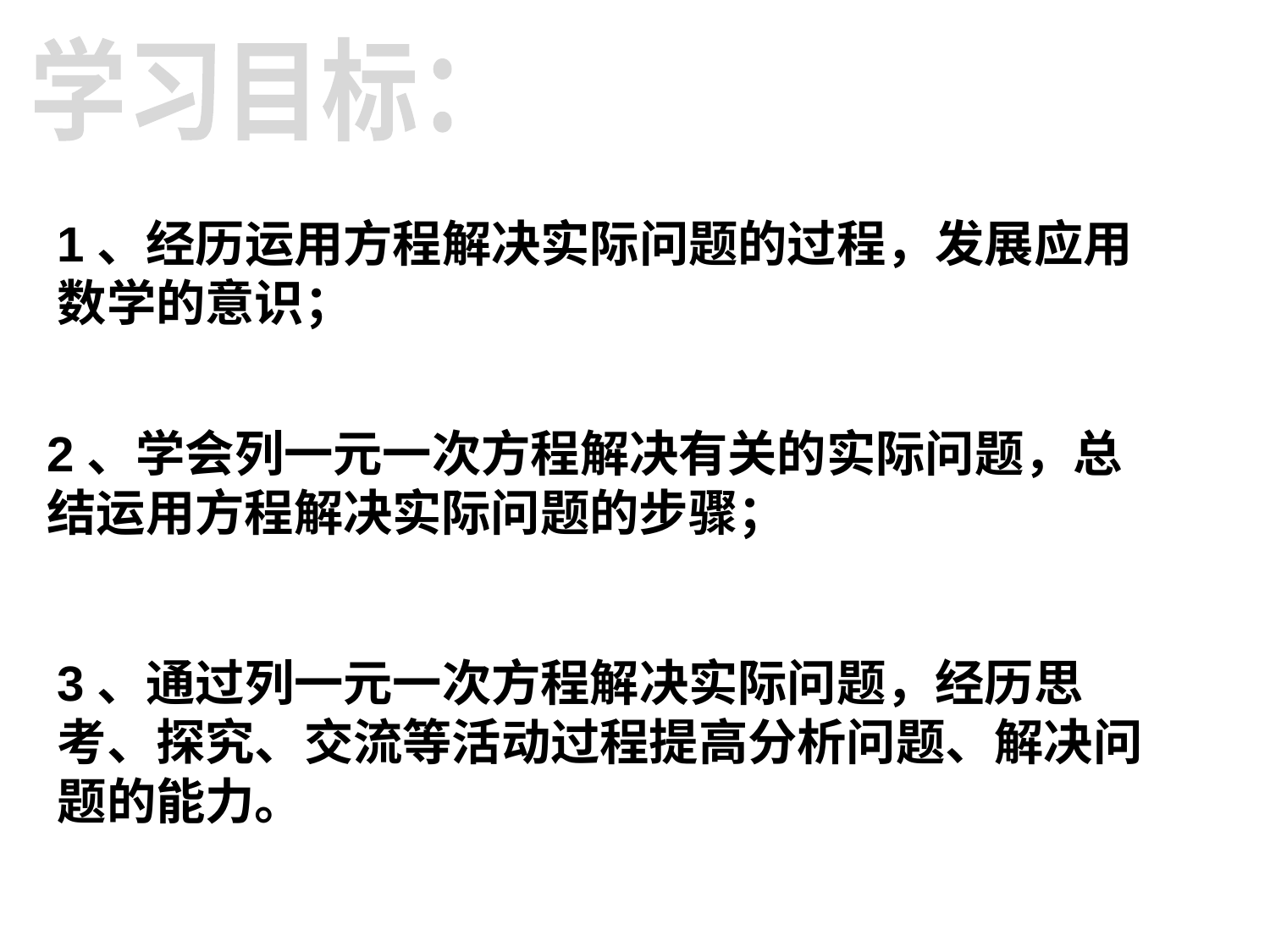

学习目标：
1、经历运用方程解决实际问题的过程，发展应用数学的意识；
2、学会列一元一次方程解决有关的实际问题，总结运用方程解决实际问题的步骤；
3、通过列一元一次方程解决实际问题，经历思考、探究、交流等活动过程提高分析问题、解决问题的能力。